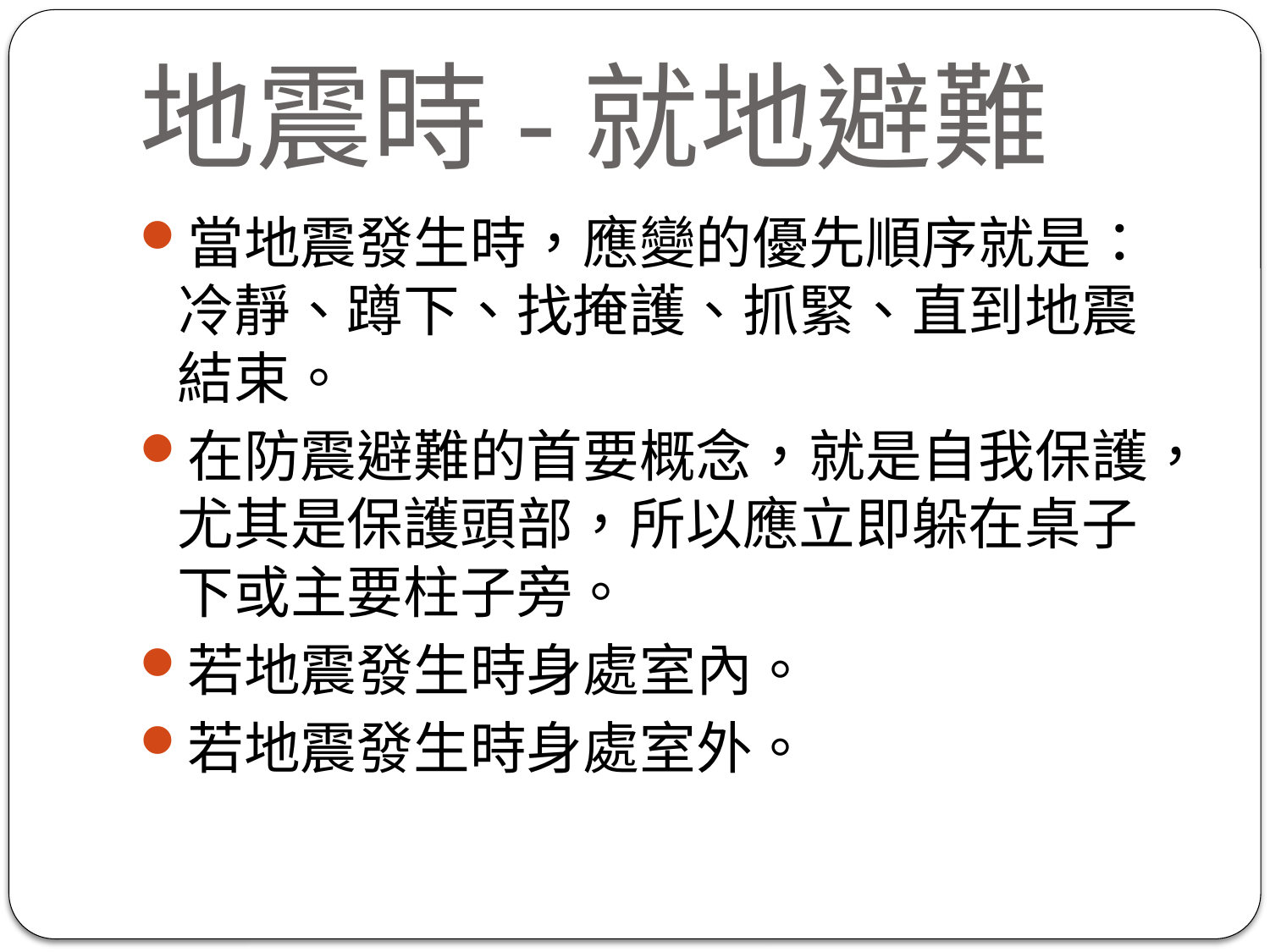

# 地震時-就地避難
當地震發生時，應變的優先順序就是：冷靜、蹲下、找掩護、抓緊、直到地震結束。
在防震避難的首要概念，就是自我保護，尤其是保護頭部，所以應立即躲在桌子下或主要柱子旁。
若地震發生時身處室內。
若地震發生時身處室外。